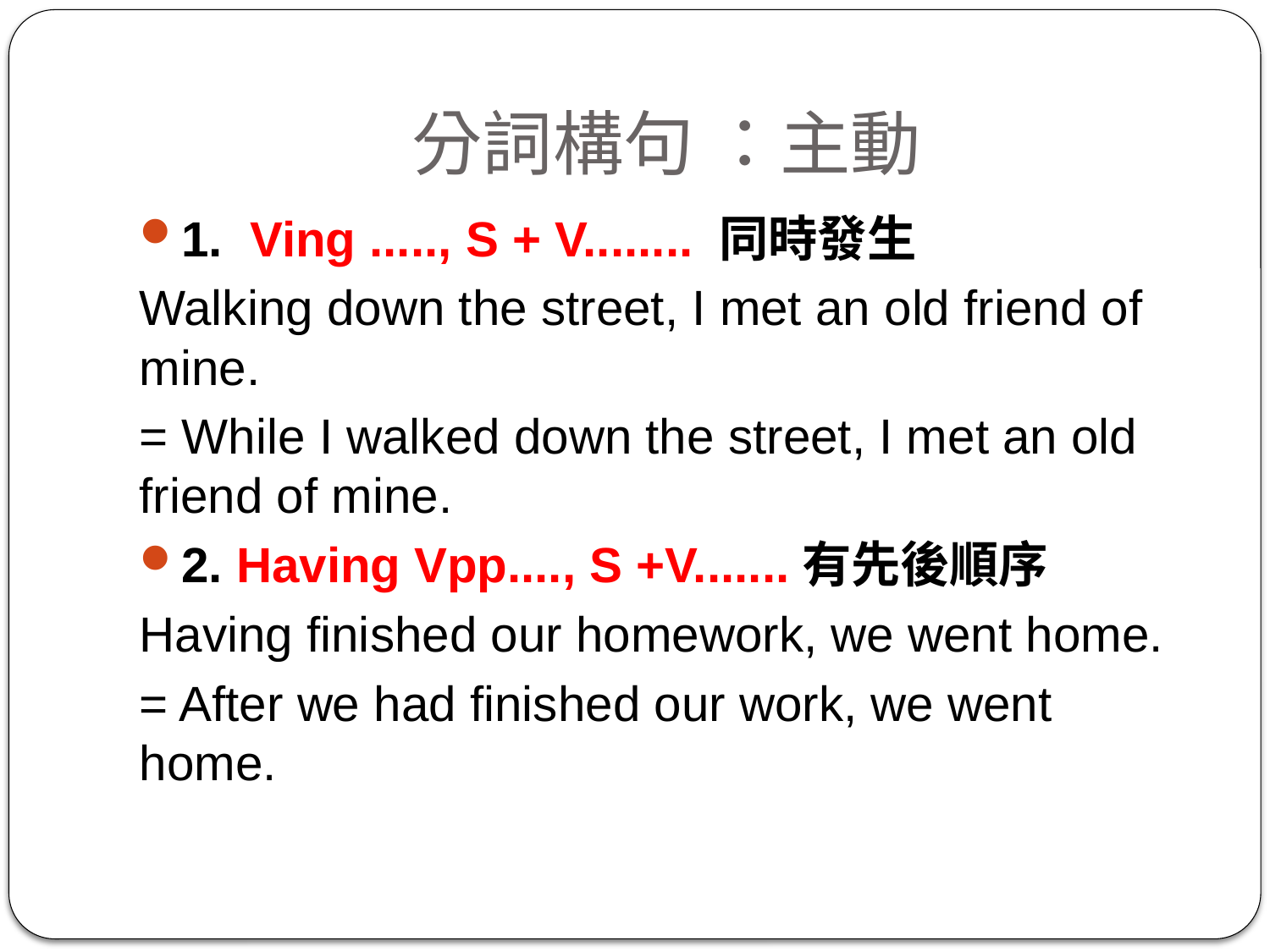

# 分詞構句 ：主動
1.  Ving ....., S + V........ 同時發生
Walking down the street, I met an old friend of mine.
= While I walked down the street, I met an old friend of mine.
2. Having Vpp...., S +V.......有先後順序
Having finished our homework, we went home.
= After we had finished our work, we went home.